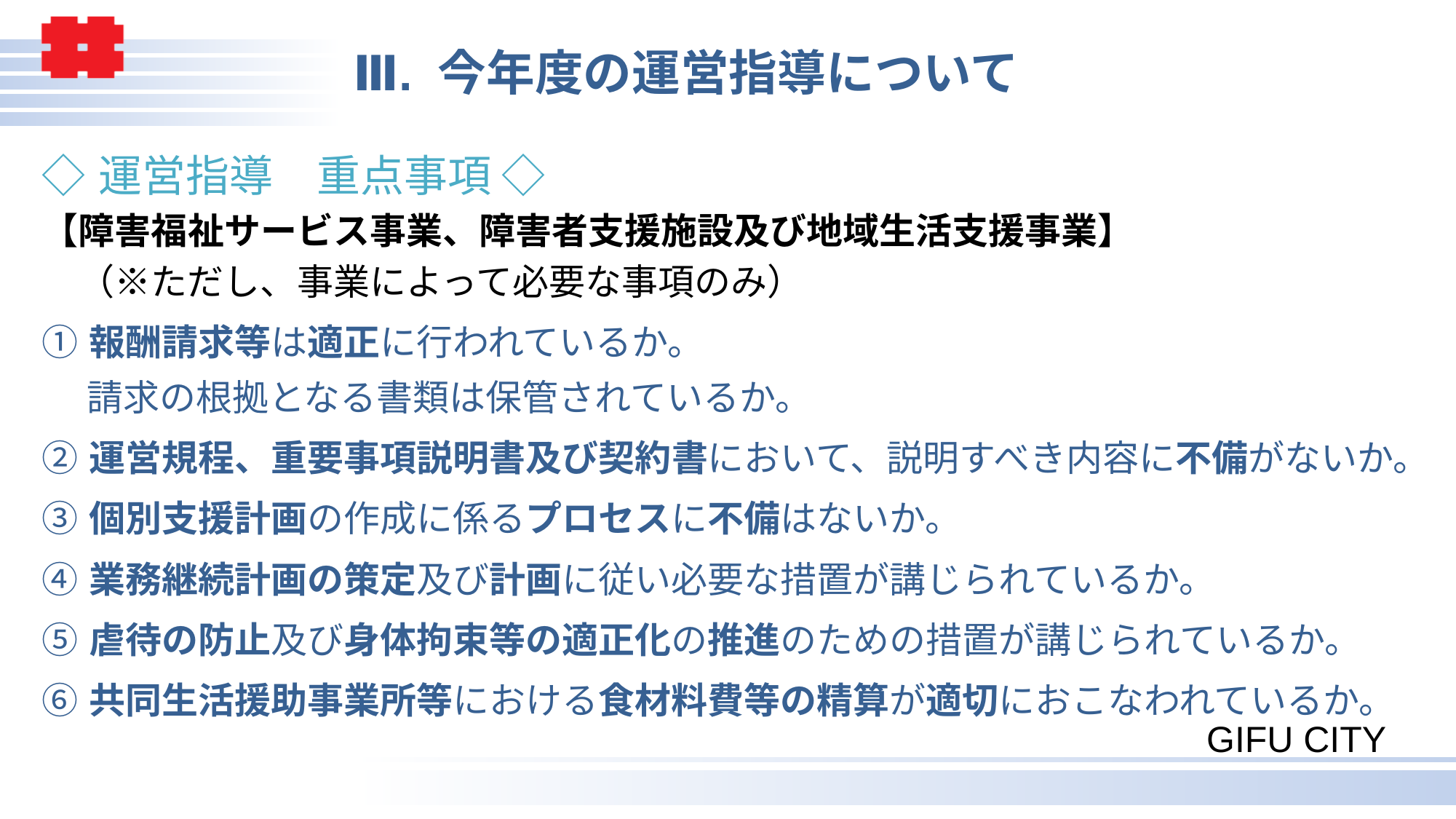

# Ⅲ. 今年度の運営指導について
◇ 運営指導　重点事項 ◇
【障害福祉サービス事業、障害者支援施設及び地域生活支援事業】
　（※ただし、事業によって必要な事項のみ）
① 報酬請求等は適正に行われているか。
　 請求の根拠となる書類は保管されているか。
② 運営規程、重要事項説明書及び契約書において、説明すべき内容に不備がないか。
③ 個別支援計画の作成に係るプロセスに不備はないか。
④ 業務継続計画の策定及び計画に従い必要な措置が講じられているか。
⑤ 虐待の防止及び身体拘束等の適正化の推進のための措置が講じられているか。
⑥ 共同生活援助事業所等における食材料費等の精算が適切におこなわれているか。